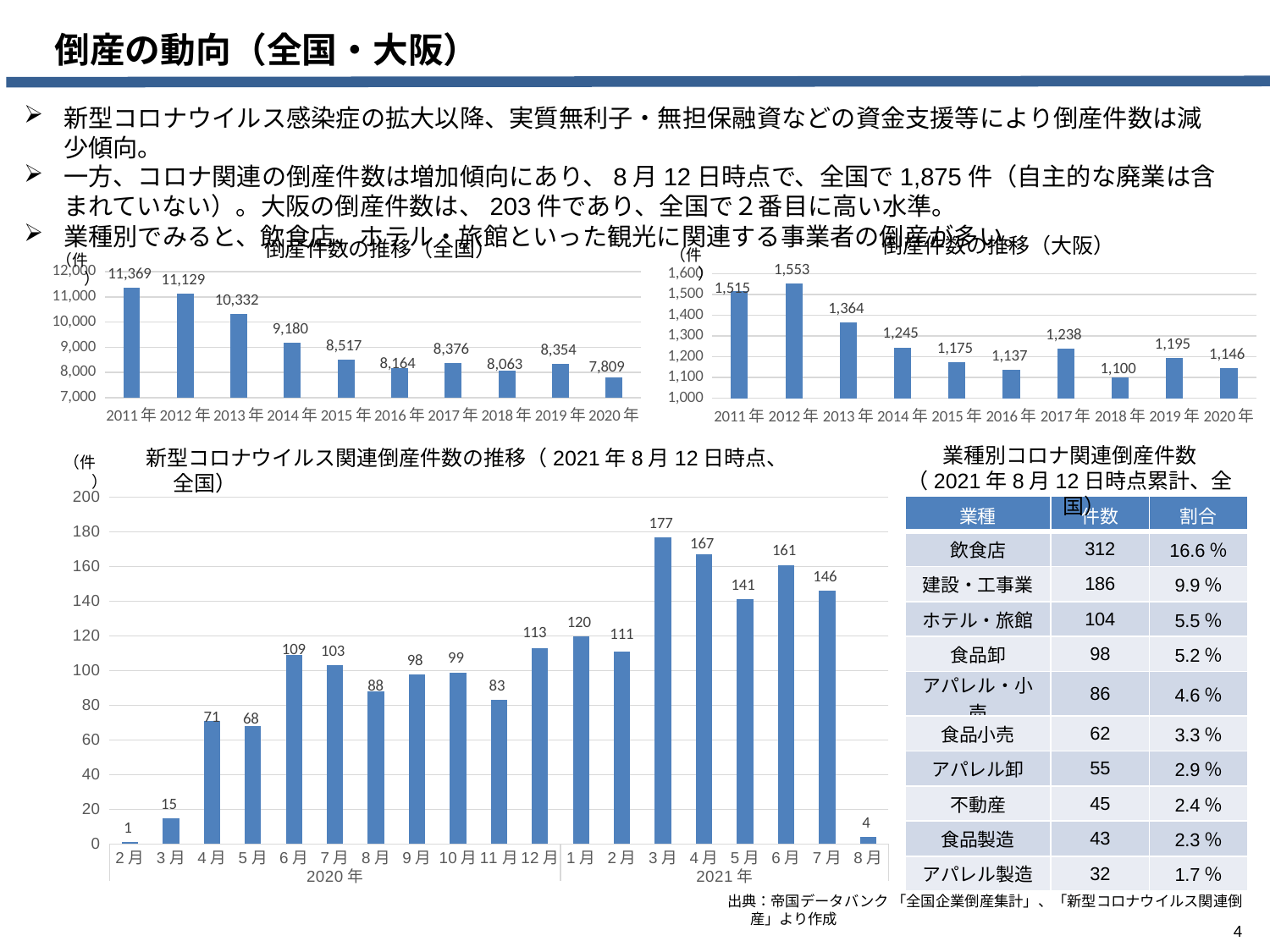

倒産の動向（全国・大阪）
新型コロナウイルス感染症の拡大以降、実質無利子・無担保融資などの資金支援等により倒産件数は減少傾向。
一方、コロナ関連の倒産件数は増加傾向にあり、8月12日時点で、全国で1,875件（自主的な廃業は含まれていない）。大阪の倒産件数は、203件であり、全国で２番目に高い水準。
業種別でみると、飲食店、ホテル・旅館といった観光に関連する事業者の倒産が多い。
倒産件数の推移（大阪）
倒産件数の推移（全国）
（件）
（件）

### Chart

| Category | 件数 |
|---|---|
| 2011年 | 11369.0 |
| 2012年 | 11129.0 |
| 2013年 | 10332.0 |
| 2014年 | 9180.0 |
| 2015年 | 8517.0 |
| 2016年 | 8164.0 |
| 2017年 | 8376.0 |
| 2018年 | 8063.0 |
| 2019年 | 8354.0 |
| 2020年 | 7809.0 |

### Chart

| Category | 大阪 |
|---|---|
| 2011年 | 1515.0 |
| 2012年 | 1553.0 |
| 2013年 | 1364.0 |
| 2014年 | 1245.0 |
| 2015年 | 1175.0 |
| 2016年 | 1137.0 |
| 2017年 | 1238.0 |
| 2018年 | 1100.0 |
| 2019年 | 1195.0 |
| 2020年 | 1146.0 |
業種別コロナ関連倒産件数
（2021年8月12日時点累計、全国）
新型コロナウイルス関連倒産件数の推移（2021年8月12日時点、全国）
（件）

### Chart

| Category |  |
|---|---|
| 2月 | 1.0 |
| 3月 | 15.0 |
| 4月 | 71.0 |
| 5月 | 68.0 |
| 6月 | 109.0 |
| 7月 | 103.0 |
| 8月 | 88.0 |
| 9月 | 98.0 |
| 10月 | 99.0 |
| 11月 | 83.0 |
| 12月 | 113.0 |
| 1月 | 120.0 |
| 2月 | 111.0 |
| 3月 | 177.0 |
| 4月 | 167.0 |
| 5月 | 141.0 |
| 6月 | 161.0 |
| 7月 | 146.0 |
| 8月 | 4.0 |
| 業種 | 件数 | 割合 |
| --- | --- | --- |
| 飲食店 | 312 | 16.6％ |
| 建設・工事業 | 186 | 9.9％ |
| ホテル・旅館 | 104 | 5.5％ |
| 食品卸 | 98 | 5.2％ |
| アパレル・小売 | 86 | 4.6％ |
| 食品小売 | 62 | 3.3％ |
| アパレル卸 | 55 | 2.9％ |
| 不動産 | 45 | 2.4％ |
| 食品製造 | 43 | 2.3％ |
| アパレル製造 | 32 | 1.7％ |
出典：帝国データバンク 「全国企業倒産集計」、「新型コロナウイルス関連倒産」より作成
4